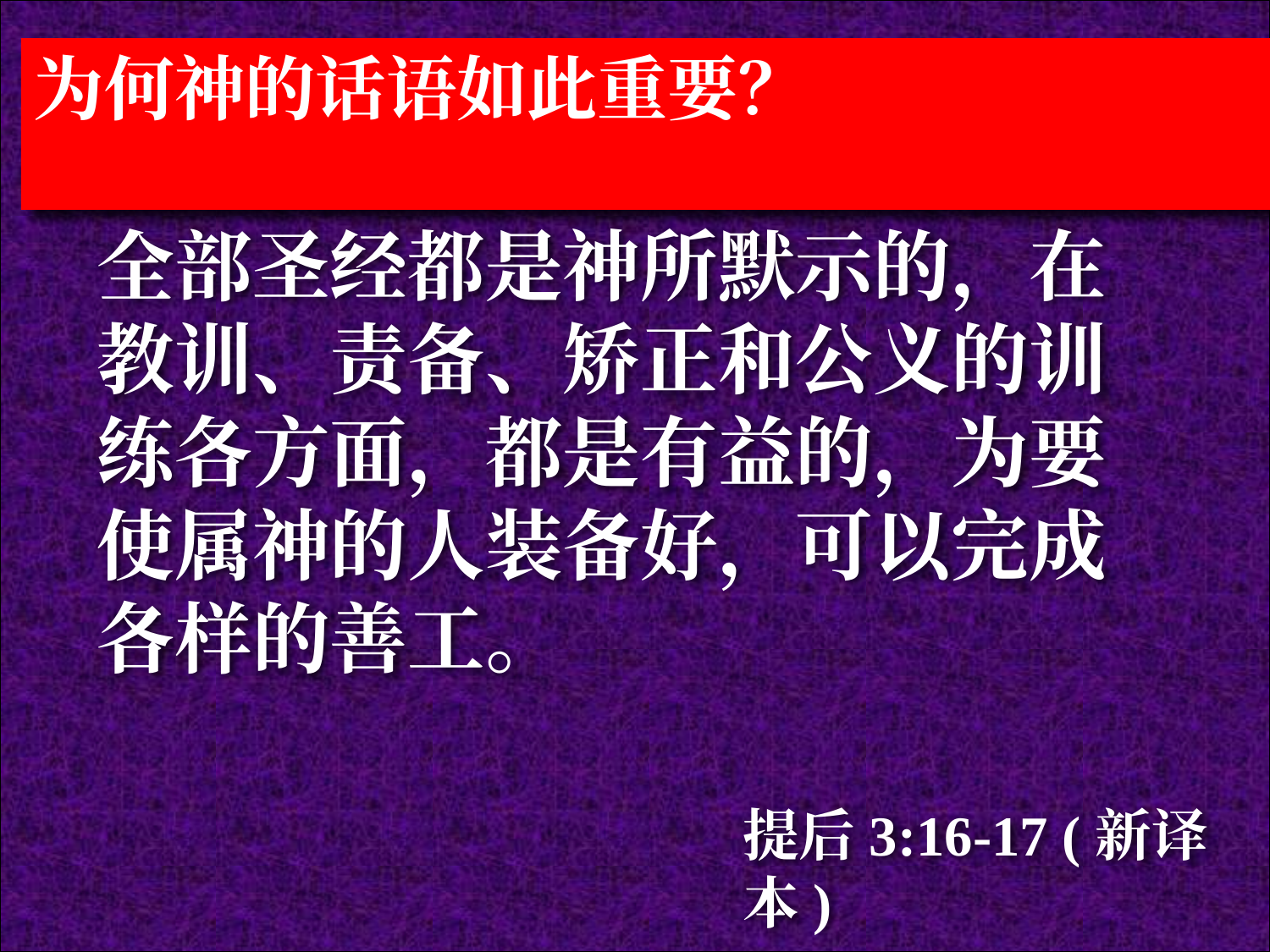

为何神的话语如此重要？
全部圣经都是神所默示的，在教训、责备、矫正和公义的训练各方面，都是有益的，为要使属神的人装备好，可以完成各样的善工。
提后3:16-17 (新译本)